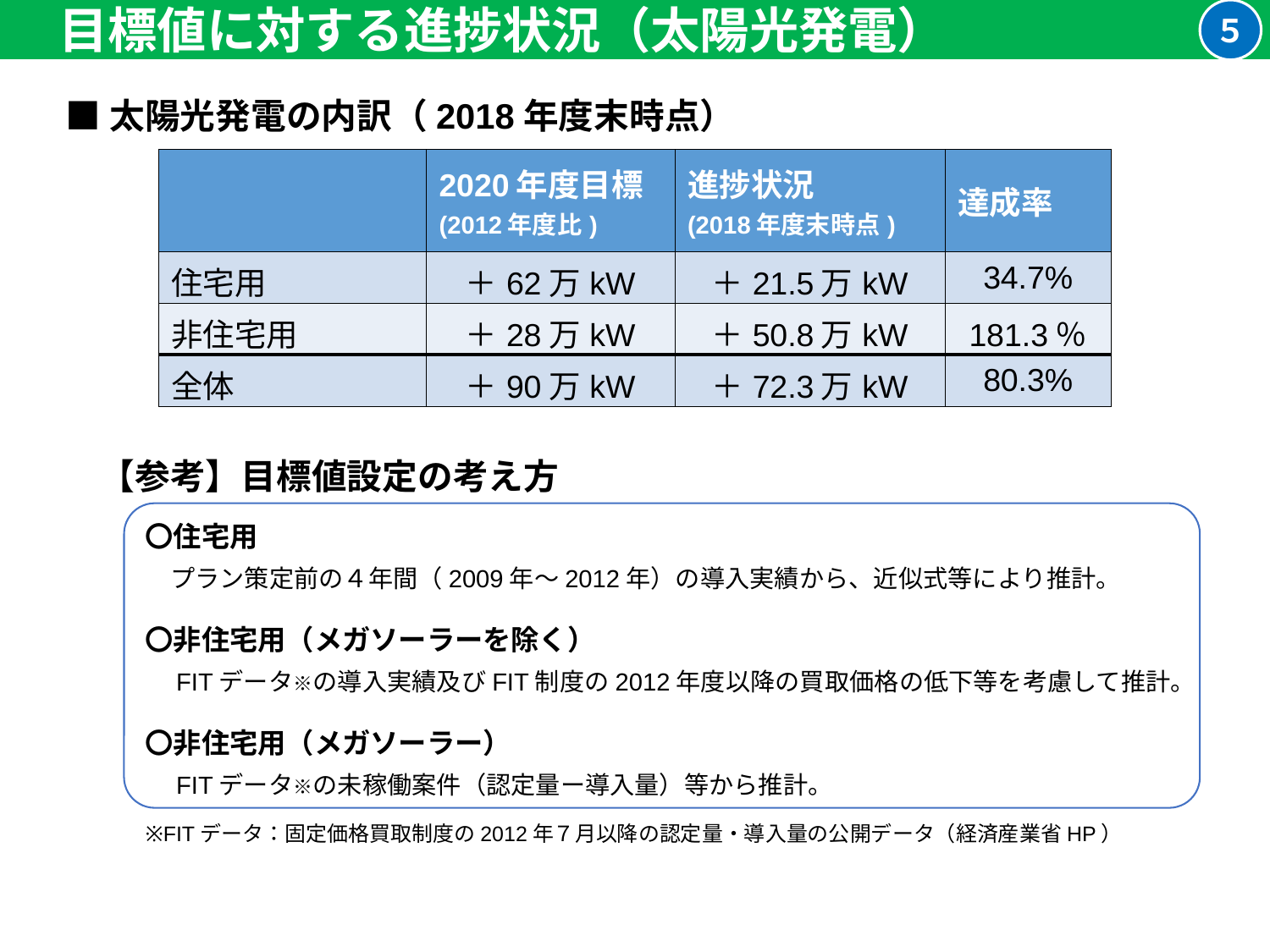

５
　目標値に対する進捗状況（太陽光発電）
■太陽光発電の内訳（2018年度末時点）
|  | 2020年度目標 (2012年度比) | 進捗状況 (2018年度末時点) | 達成率 |
| --- | --- | --- | --- |
| 住宅用 | ＋62万kW | ＋21.5万kW | 34.7% |
| 非住宅用 | ＋28万kW | ＋50.8万kW | 181.3％ |
| 全体 | ＋90万kW | ＋72.3万kW | 80.3% |
【参考】目標値設定の考え方
〇住宅用
　プラン策定前の４年間（2009年～2012年）の導入実績から、近似式等により推計。

〇非住宅用（メガソーラーを除く）
　FITデータ※の導入実績及びFIT制度の2012年度以降の買取価格の低下等を考慮して推計。

〇非住宅用（メガソーラー）
　FITデータ※の未稼働案件（認定量ー導入量）等から推計。
※FITデータ：固定価格買取制度の2012年７月以降の認定量・導入量の公開データ（経済産業省HP）